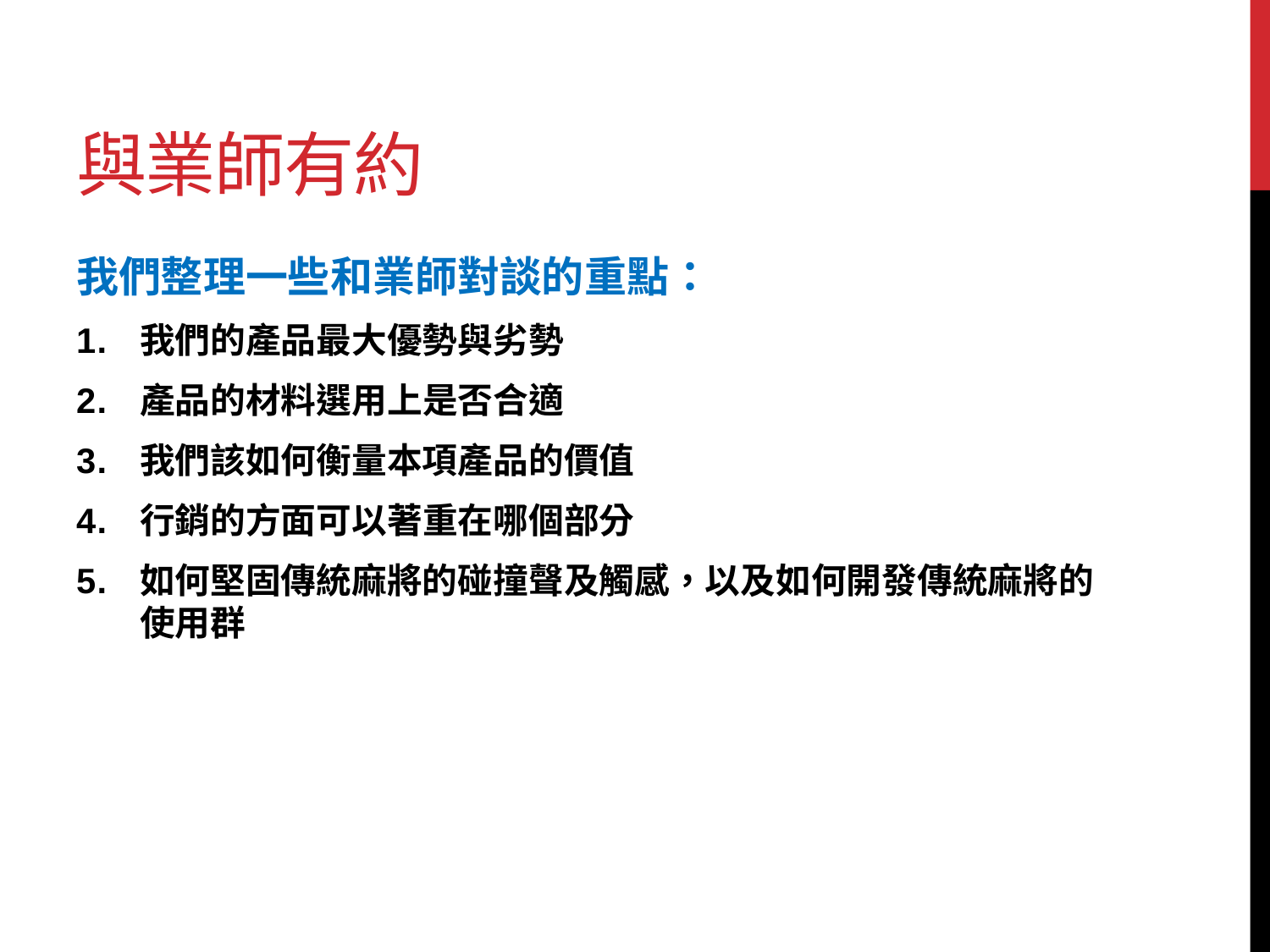

# 與業師有約
我們整理一些和業師對談的重點：
我們的產品最大優勢與劣勢
產品的材料選用上是否合適
我們該如何衡量本項產品的價值
行銷的方面可以著重在哪個部分
如何堅固傳統麻將的碰撞聲及觸感，以及如何開發傳統麻將的使用群